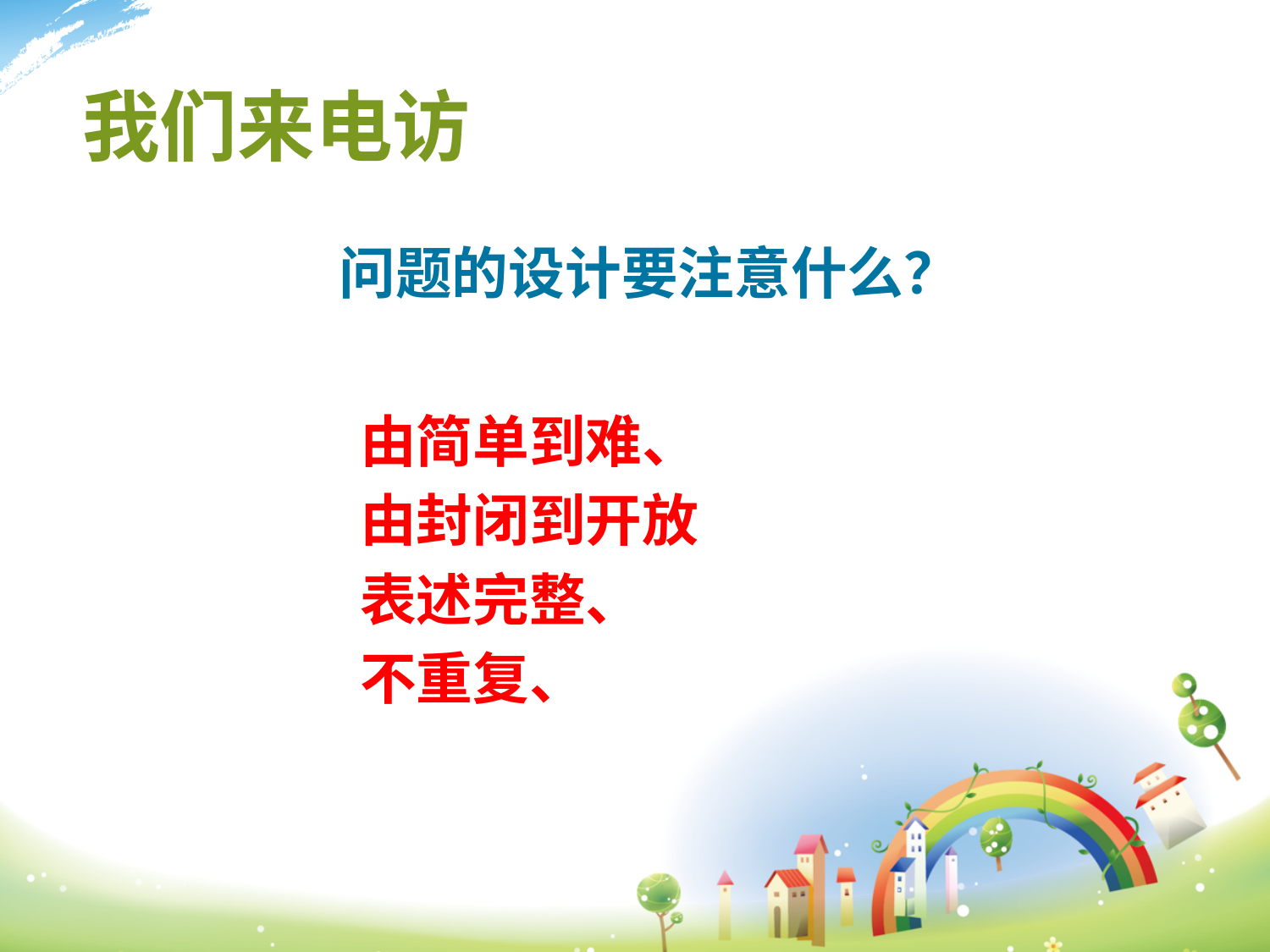

我们来电访

问题的设计要注意什么？

由简单到难、
由封闭到开放
表述完整、
不重复、